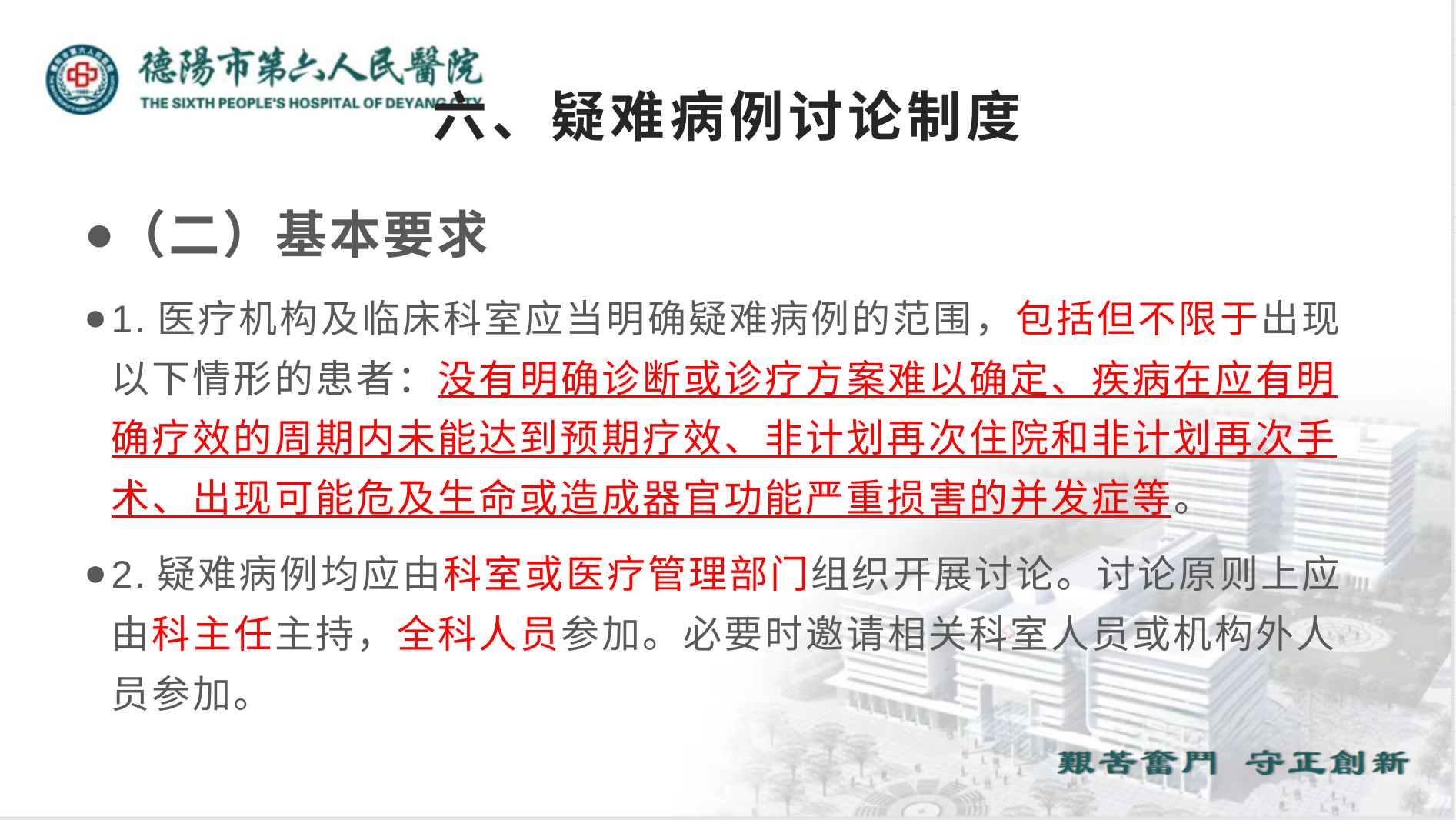

# 六、疑难病例讨论制度
（二）基本要求
1.医疗机构及临床科室应当明确疑难病例的范围，包括但不限于出现以下情形的患者：没有明确诊断或诊疗方案难以确定、疾病在应有明确疗效的周期内未能达到预期疗效、非计划再次住院和非计划再次手术、出现可能危及生命或造成器官功能严重损害的并发症等。
2.疑难病例均应由科室或医疗管理部门组织开展讨论。讨论原则上应由科主任主持，全科人员参加。必要时邀请相关科室人员或机构外人员参加。